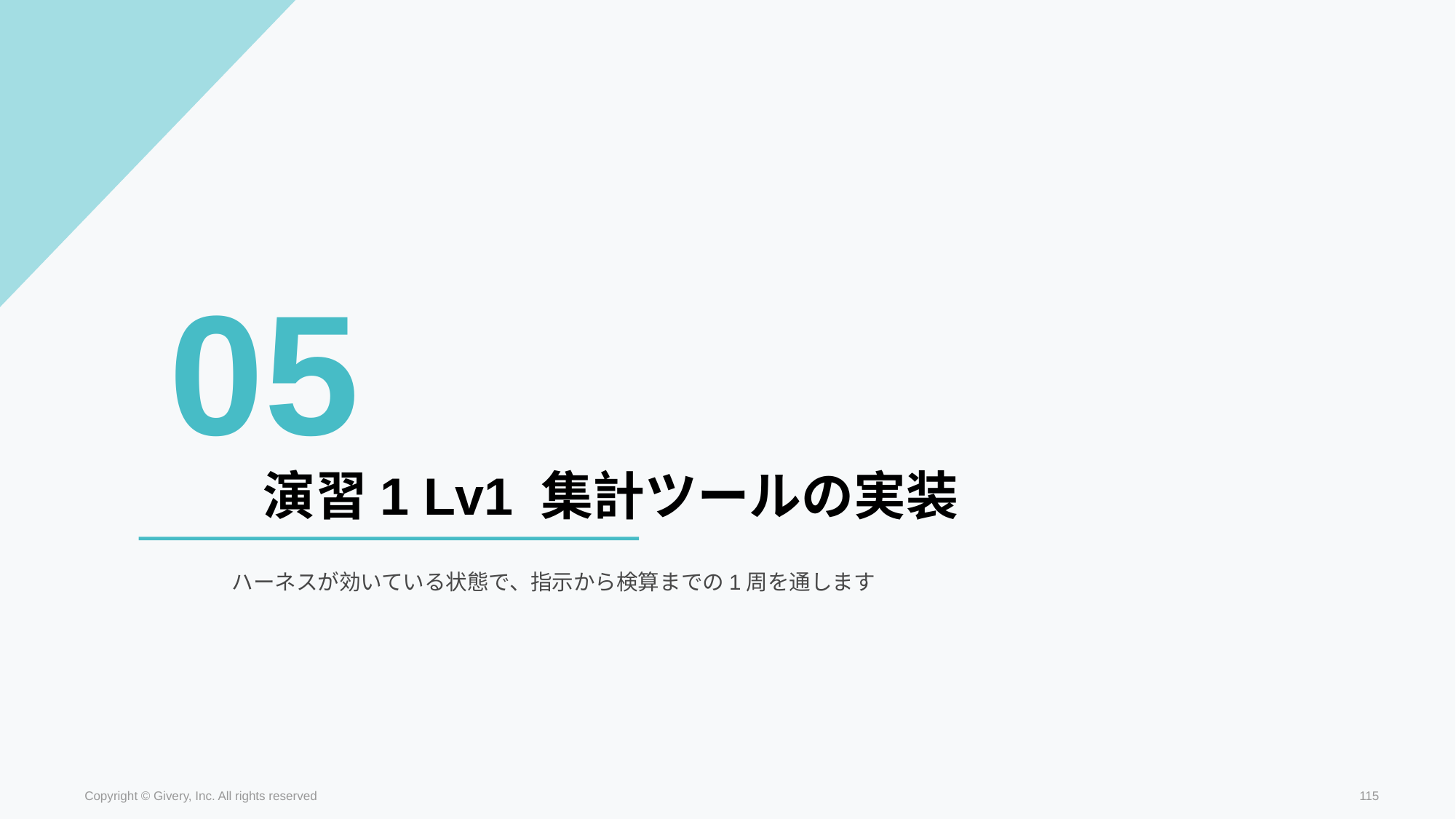

05
演習1 Lv1 集計ツールの実装

ハーネスが効いている状態で、指示から検算までの1周を通します
Copyright © Givery, Inc. All rights reserved
115